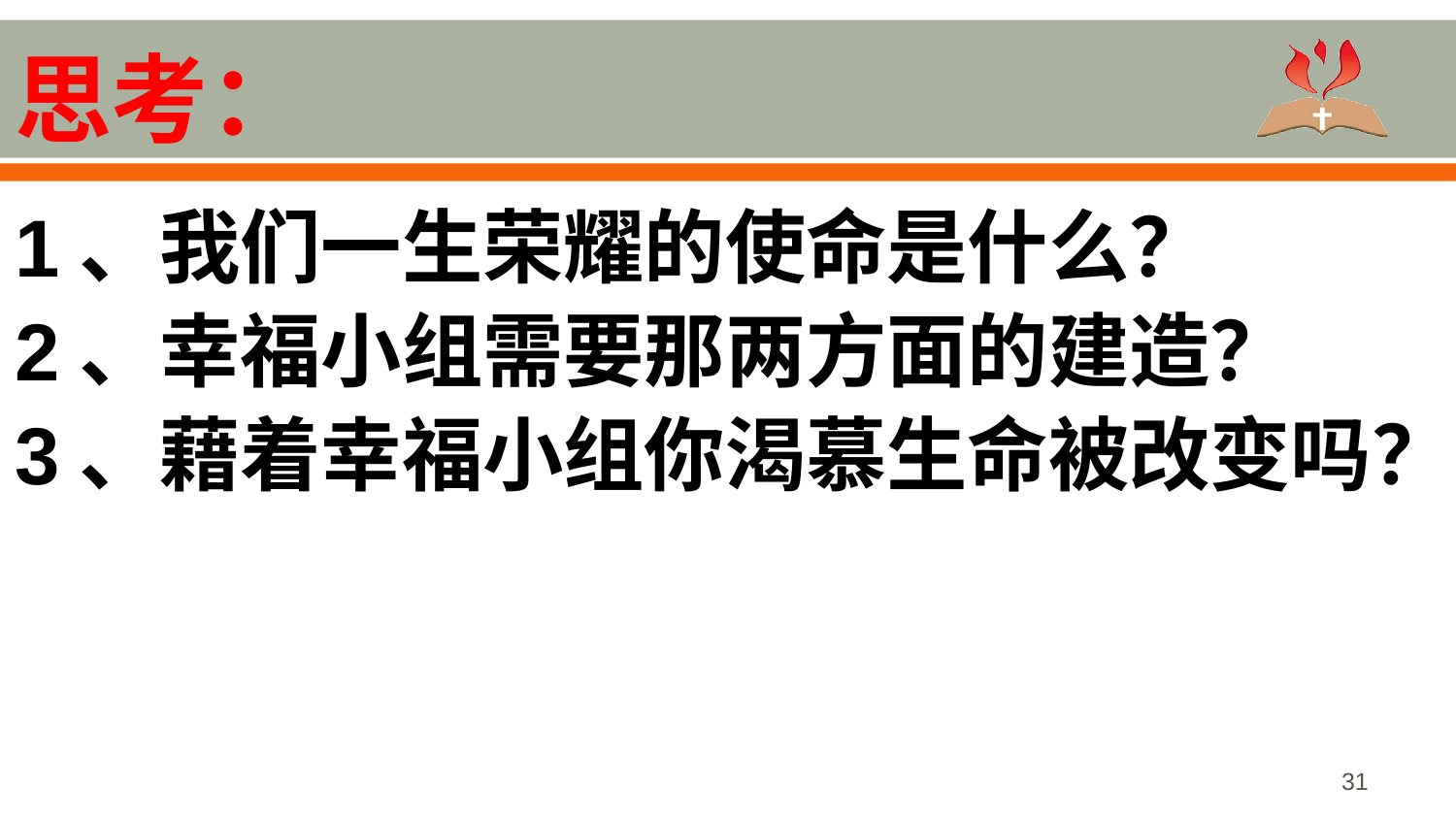

# 思考：
1、我们一生荣耀的使命是什么？
2、幸福小组需要那两方面的建造？
3、藉着幸福小组你渴慕生命被改变吗？

31